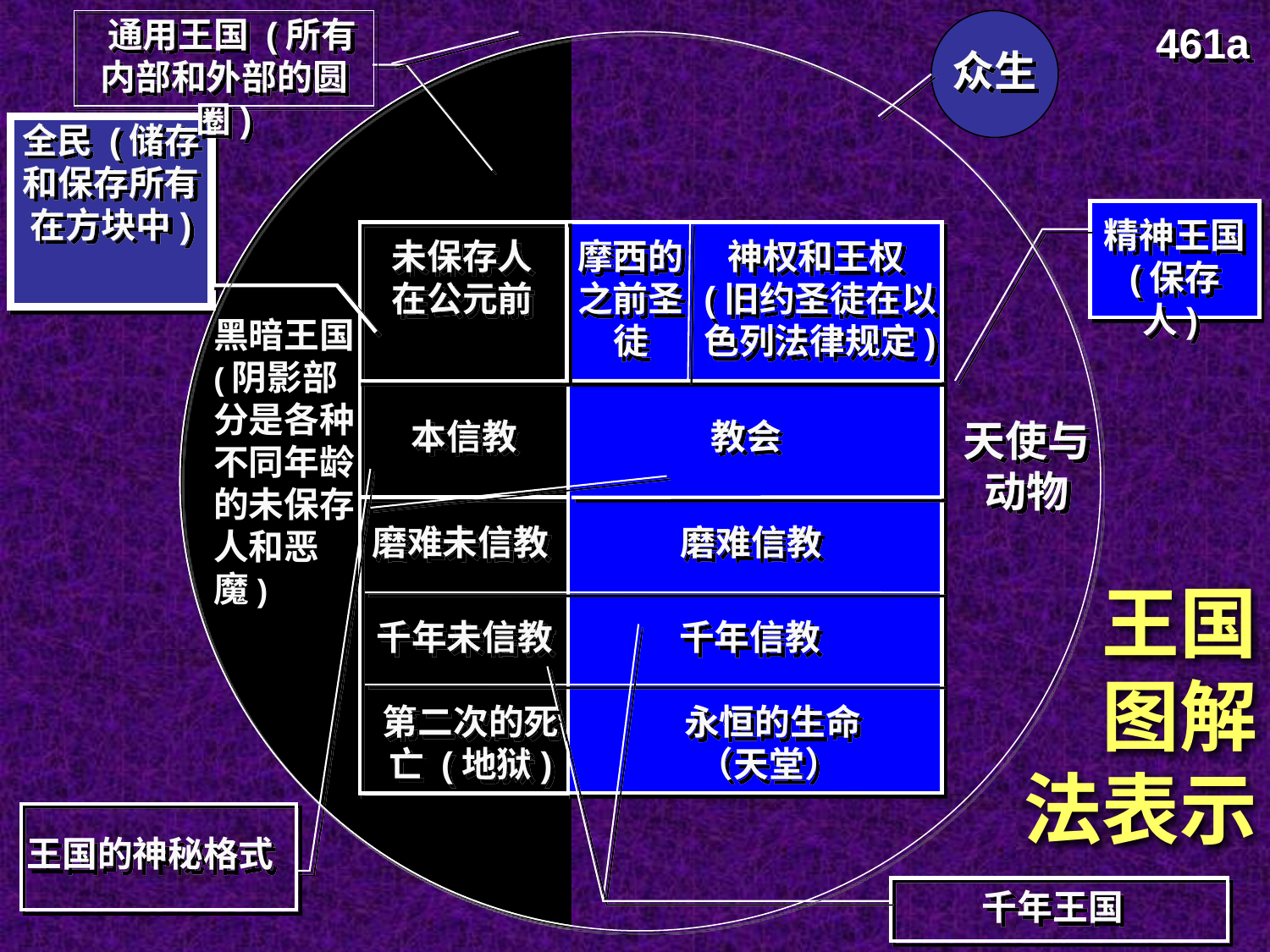

通用王国 (所有内部和外部的圆圈)

461a

众生

全民 (储存和保存所有在方块中)

精神王国 (保存人)

未保存人在公元前
摩西的之前圣徒
神权和王权
(旧约圣徒在以色列法律规定)
黑暗王国 (阴影部分是各种不同年龄的未保存人和恶魔)

本信教
教会
天使与动物

磨难未信教
磨难信教
王国
图解
法表示

千年未信教
千年信教

千年王国

永恒的生命
（天堂）
第二次的死亡 (地狱)

王国的神秘格式